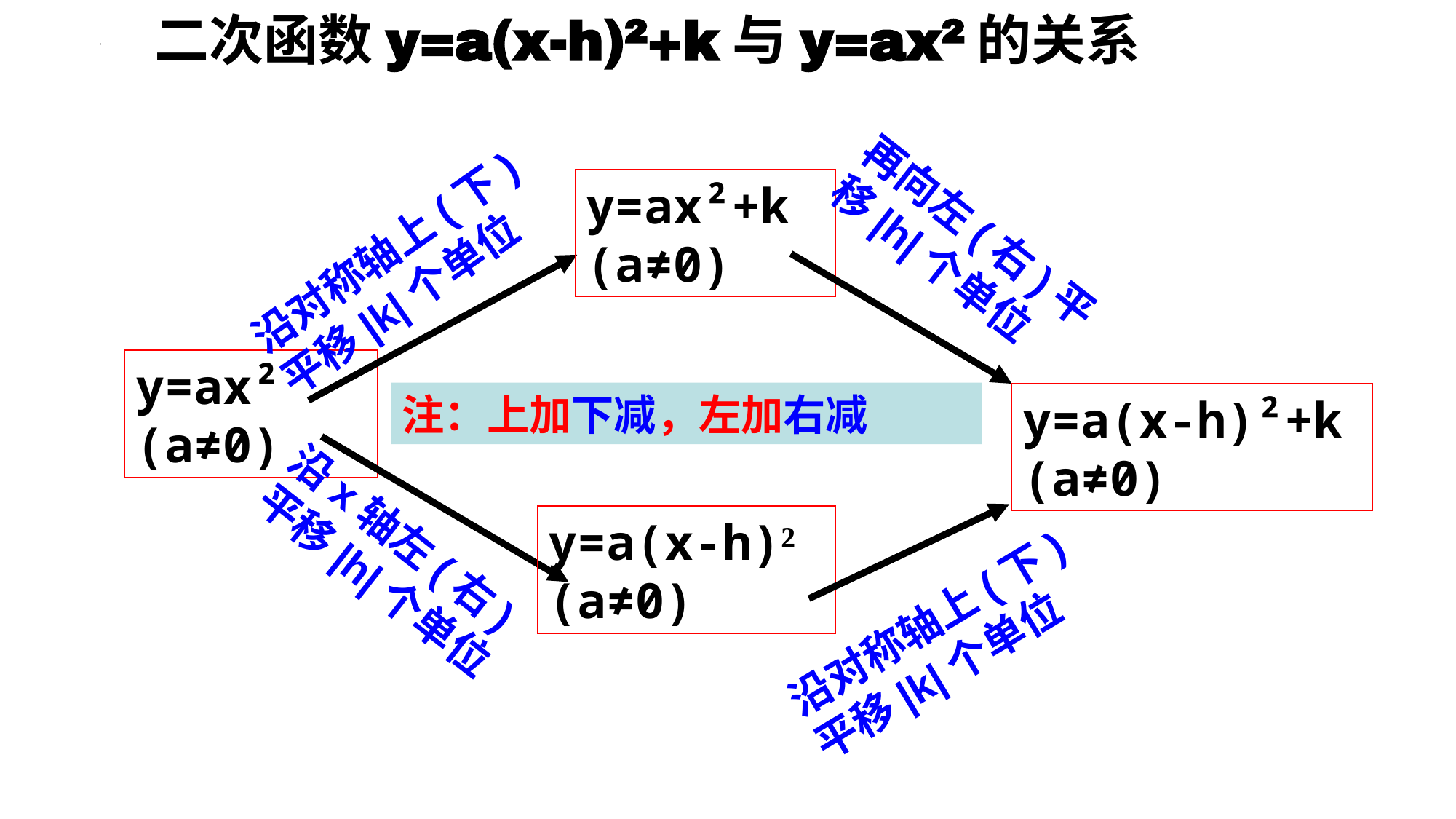

二次函数y=a(x-h)²+k与y=ax²的关系
y=ax²+k
(a≠0)
沿对称轴上(下)
平移|k|个单位
再向左(右)平移|h|个单位

y=ax²
(a≠0)
注：上加下减，左加右减
y=a(x-h)²+k
(a≠0)

y=a(x-h)²
(a≠0)
沿x轴左(右)
平移|h|个单位
沿对称轴上(下)
平移|k|个单位